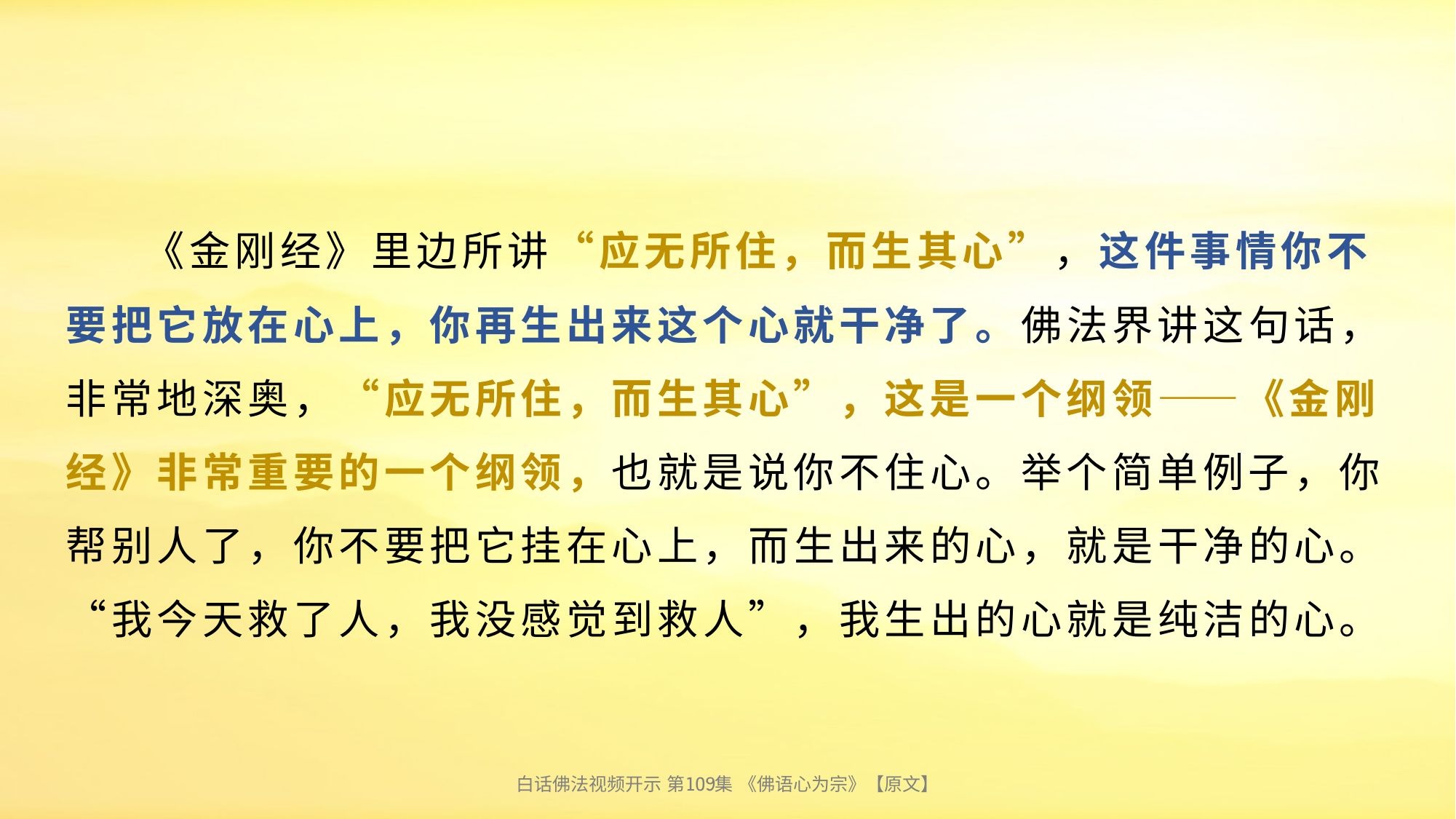

# 《金刚经》里边所讲“应无所住，而生其心”，这件事情你不要把它放在心上，你再生出来这个心就干净了。佛法界讲这句话，非常地深奥，“应无所住，而生其心”，这是一个纲领——《金刚经》非常重要的一个纲领，也就是说你不住心。举个简单例子，你帮别人了，你不要把它挂在心上，而生出来的心，就是干净的心。“我今天救了人，我没感觉到救人”，我生出的心就是纯洁的心。
白话佛法视频开示 第109集 《佛语心为宗》【原文】